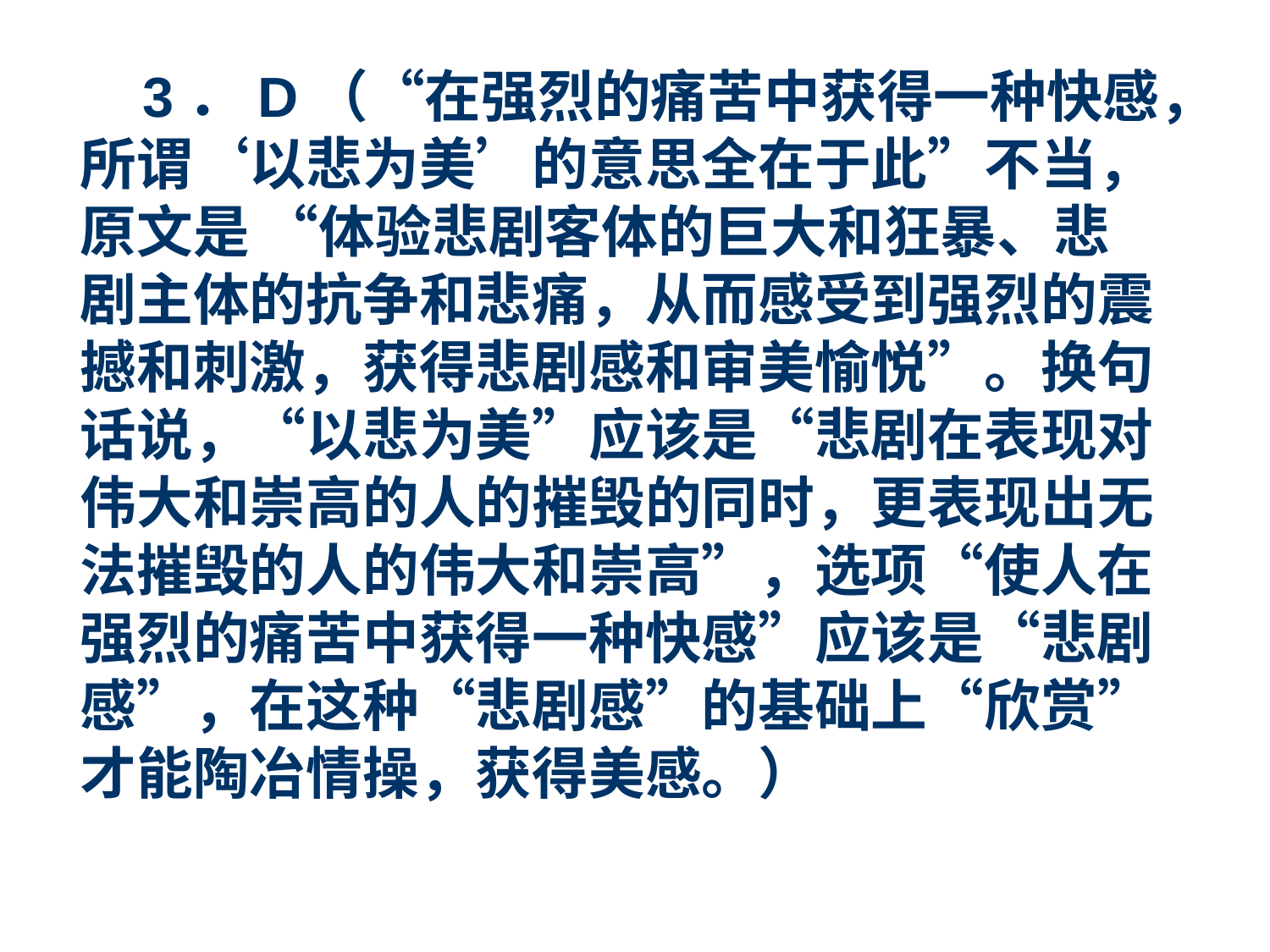

3．D（“在强烈的痛苦中获得一种快感，所谓‘以悲为美’的意思全在于此”不当，原文是 “体验悲剧客体的巨大和狂暴、悲剧主体的抗争和悲痛，从而感受到强烈的震撼和刺激，获得悲剧感和审美愉悦”。换句话说，“以悲为美”应该是“悲剧在表现对伟大和崇高的人的摧毁的同时，更表现出无法摧毁的人的伟大和崇高”，选项“使人在强烈的痛苦中获得一种快感”应该是“悲剧感”，在这种“悲剧感”的基础上“欣赏”才能陶冶情操，获得美感。）